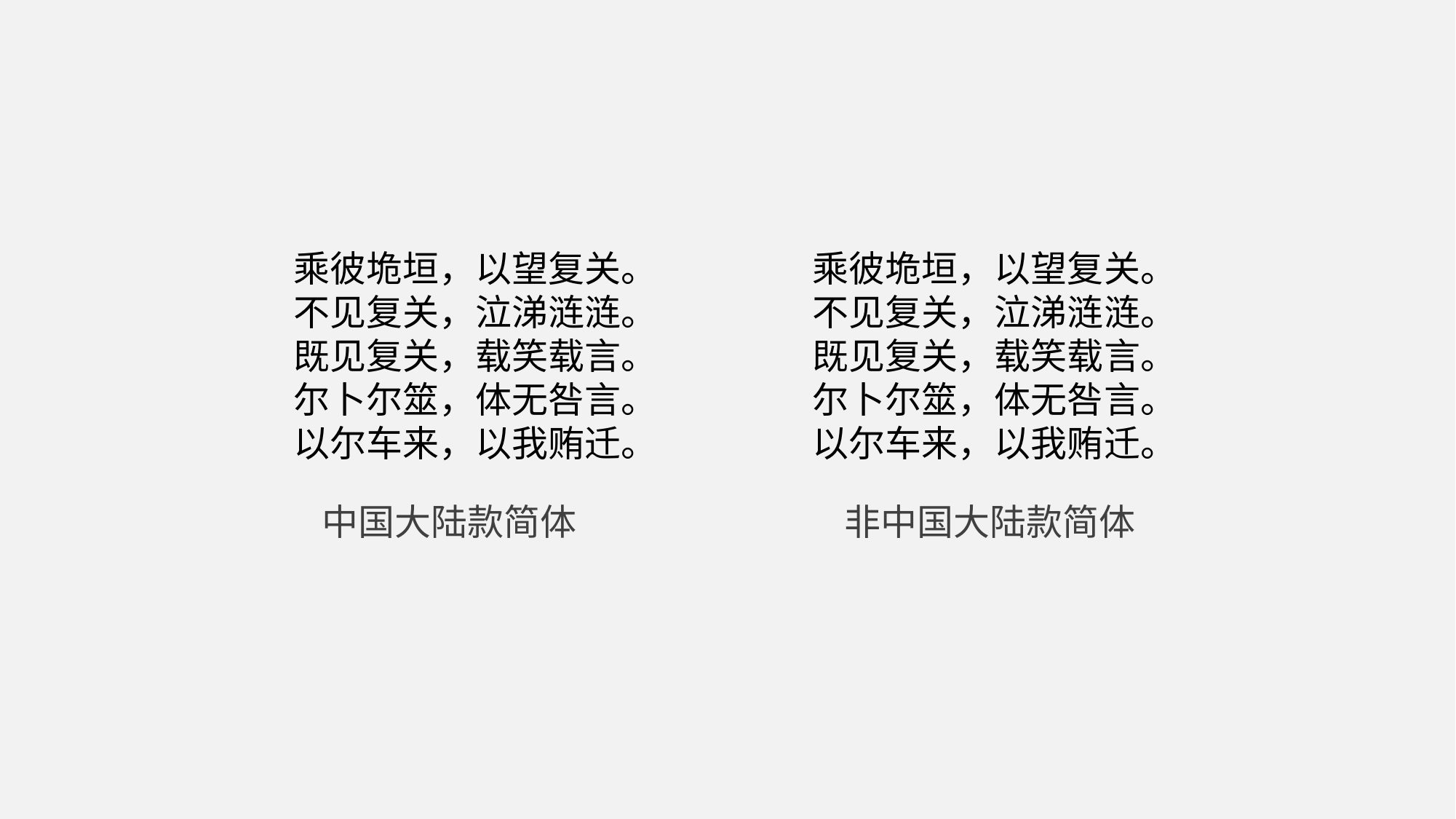

乘彼垝垣，以望复关。不见复关，泣涕涟涟。既见复关，载笑载言。尔卜尔筮，体无咎言。以尔车来，以我贿迁。
乘彼垝垣，以望复关。不见复关，泣涕涟涟。既见复关，载笑载言。尔卜尔筮，体无咎言。以尔车来，以我贿迁。
中国大陆款简体
非中国大陆款简体